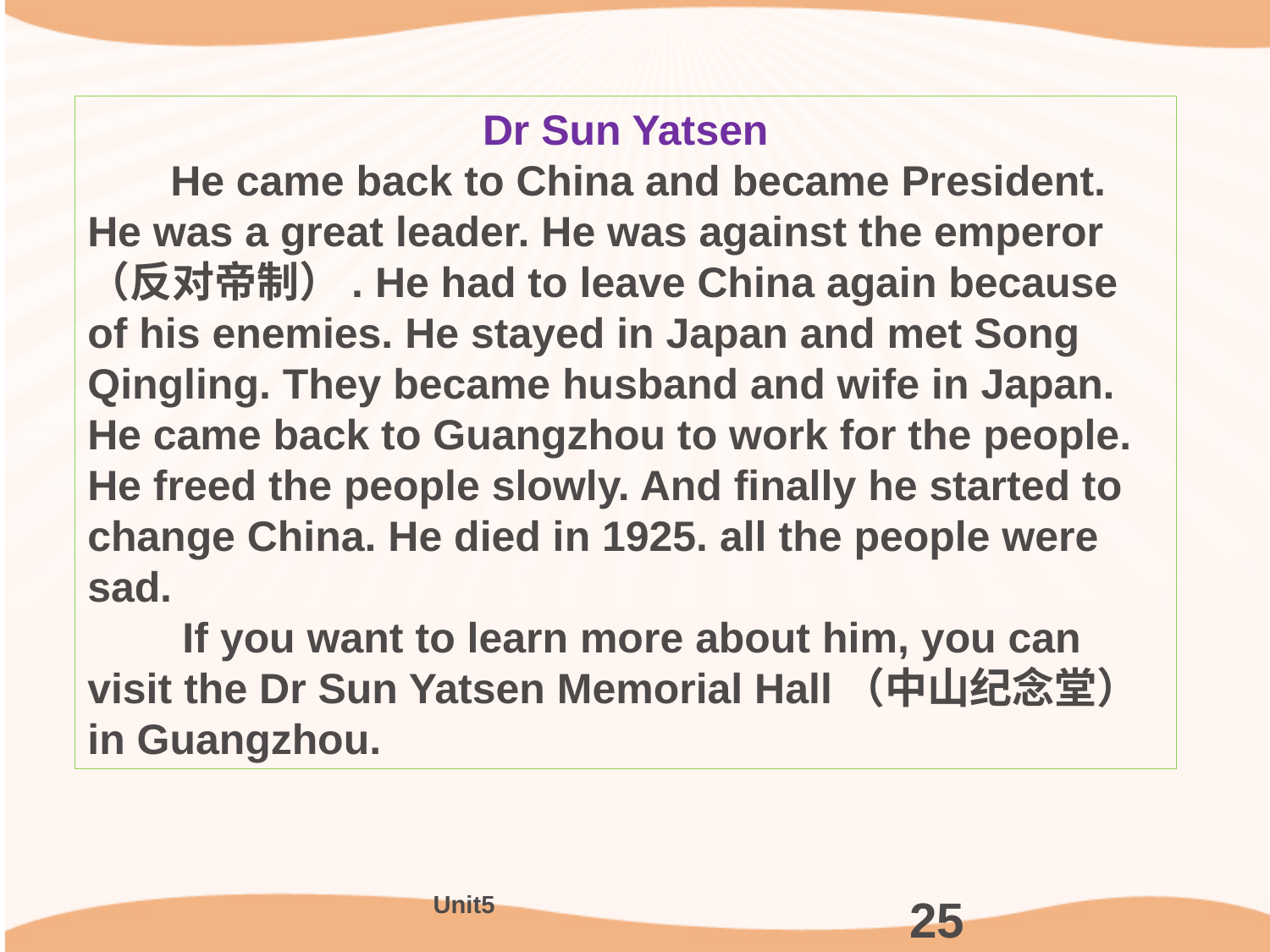

Dr Sun Yatsen
       He came back to China and became President. He was a great leader. He was against the emperor（反对帝制）. He had to leave China again because of his enemies. He stayed in Japan and met Song Qingling. They became husband and wife in Japan. He came back to Guangzhou to work for the people. He freed the people slowly. And finally he started to change China. He died in 1925. all the people were sad.
        If you want to learn more about him, you can visit the Dr Sun Yatsen Memorial Hall（中山纪念堂） in Guangzhou.
Unit5
25
本页PPT可供学生课外阅读。